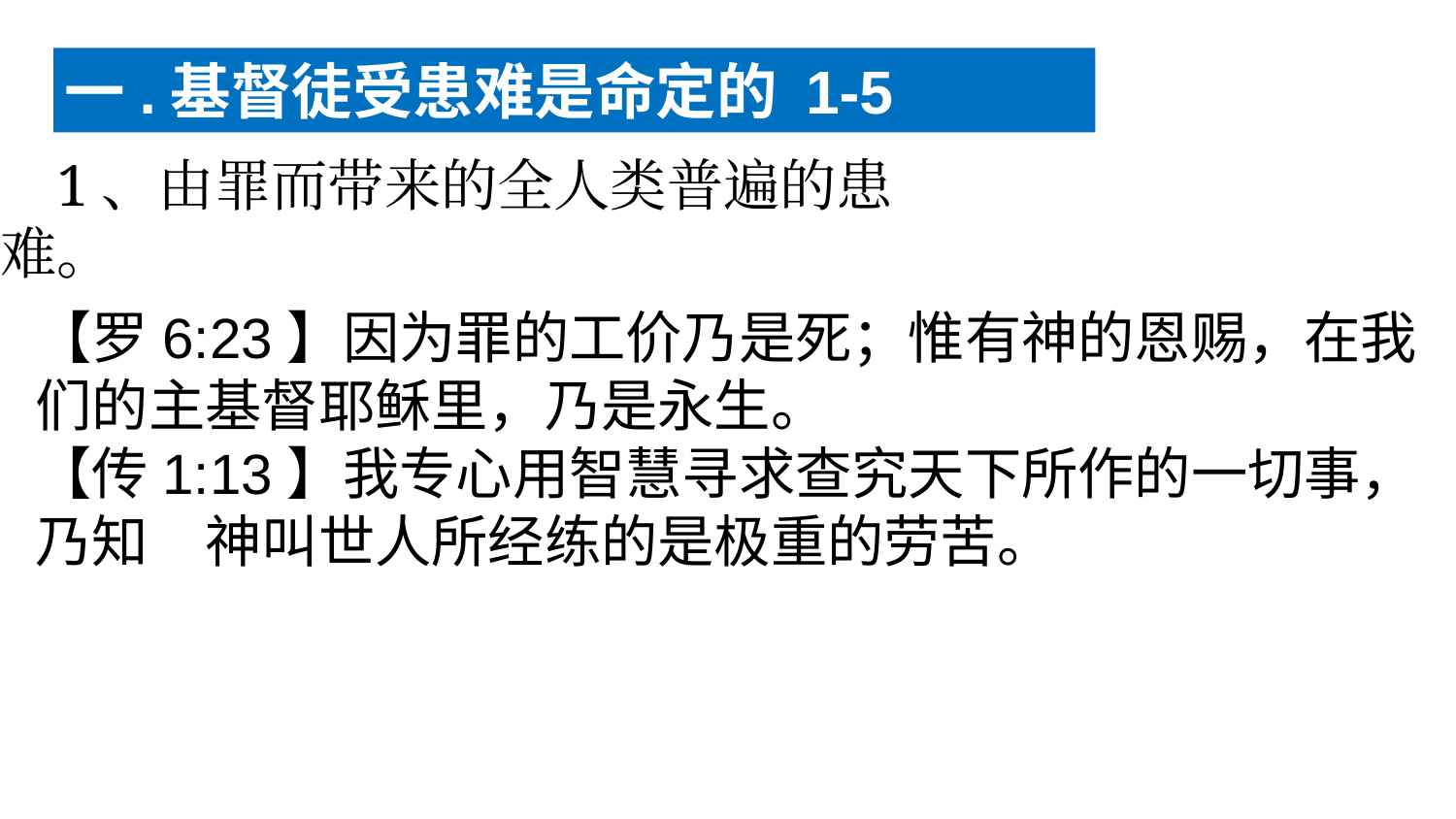

一.基督徒受患难是命定的 1-5
1、由罪而带来的全人类普遍的患难。
【罗6:23】因为罪的工价乃是死；惟有神的恩赐，在我们的主基督耶稣里，乃是永生。
【传1:13】我专心用智慧寻求查究天下所作的一切事，乃知　神叫世人所经练的是极重的劳苦。